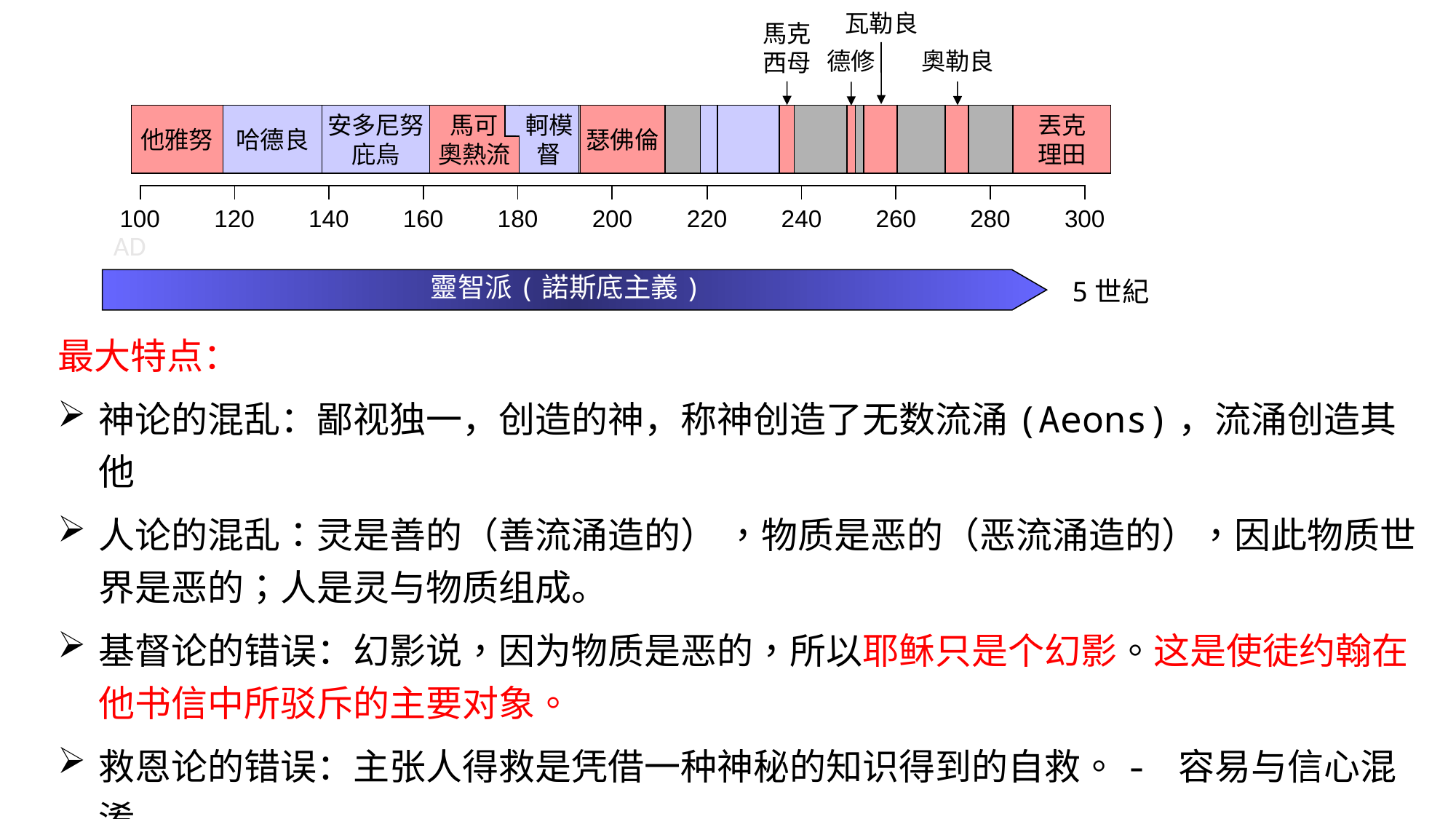

瓦勒良
馬克
西母
奧勒良
德修

他雅努
哈德良
安多尼努
庇烏
馬可
奧熱流
軻模
督

瑟佛倫

丟克
理田

|  |  |  |  |  |  |  |  |  |  |
| --- | --- | --- | --- | --- | --- | --- | --- | --- | --- |
| 100 | 120 | 140 | 160 | 180 | 200 | 220 | 240 | 260 | 280 | 300 |
| --- | --- | --- | --- | --- | --- | --- | --- | --- | --- | --- |
AD
5世紀
靈智派(諾斯底主義)
最大特点：
神论的混乱：鄙视独一，创造的神，称神创造了无数流涌(Aeons)，流涌创造其他
人论的混乱：灵是善的（善流涌造的） ，物质是恶的（恶流涌造的），因此物质世界是恶的；人是灵与物质组成。
基督论的错误：幻影说，因为物质是恶的，所以耶稣只是个幻影。这是使徒约翰在他书信中所驳斥的主要对象。
救恩论的错误：主张人得救是凭借一种神秘的知识得到的自救。- 容易与信心混淆
行为的极端：须极端的禁欲，以摆脱物质的辖制；极端的纵欲，反正灵与物质无关